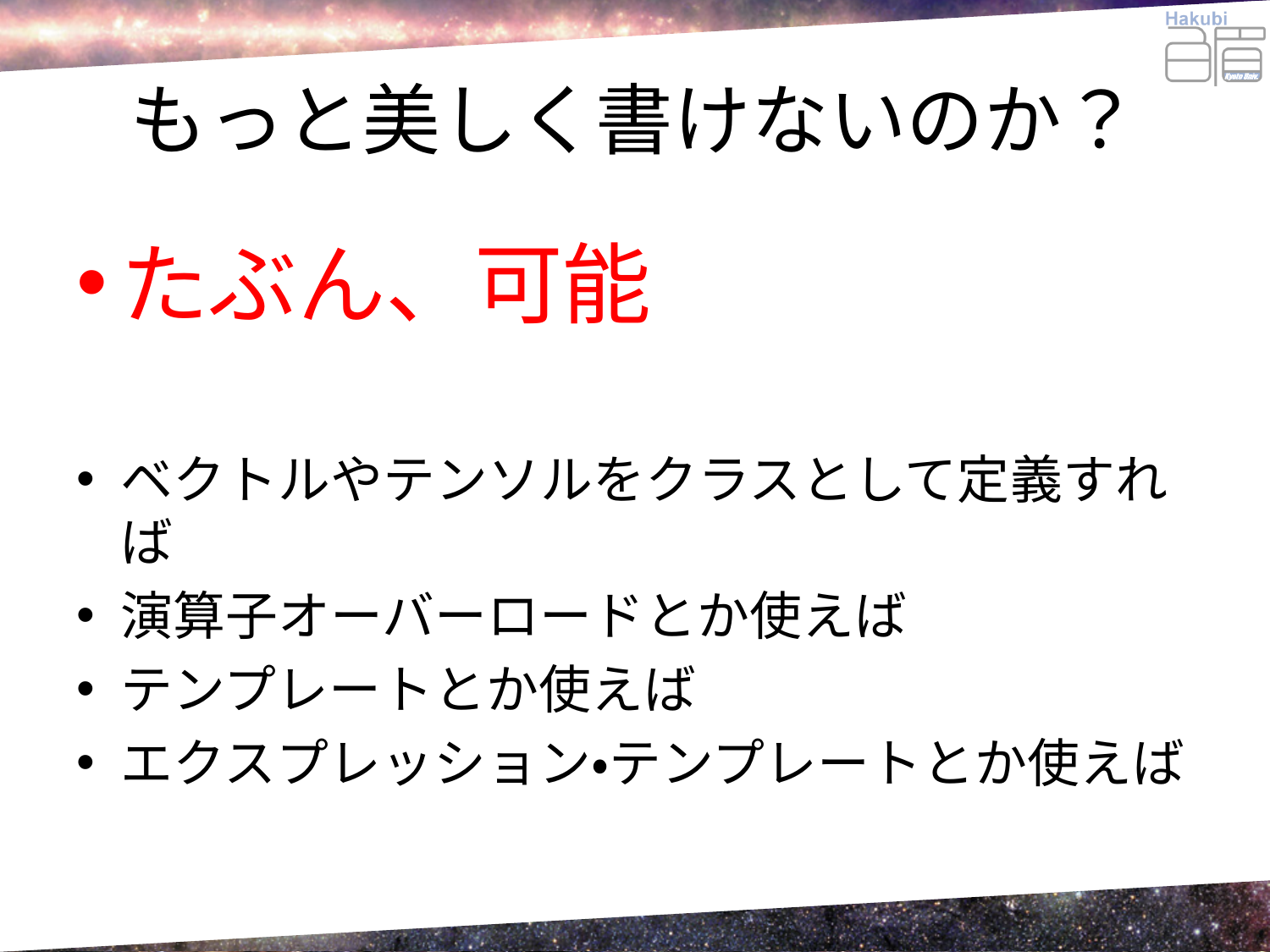

# もっと美しく書けないのか？
たぶん、可能

ベクトルやテンソルをクラスとして定義すれば
演算子オーバーロードとか使えば
テンプレートとか使えば
エクスプレッション・テンプレートとか使えば